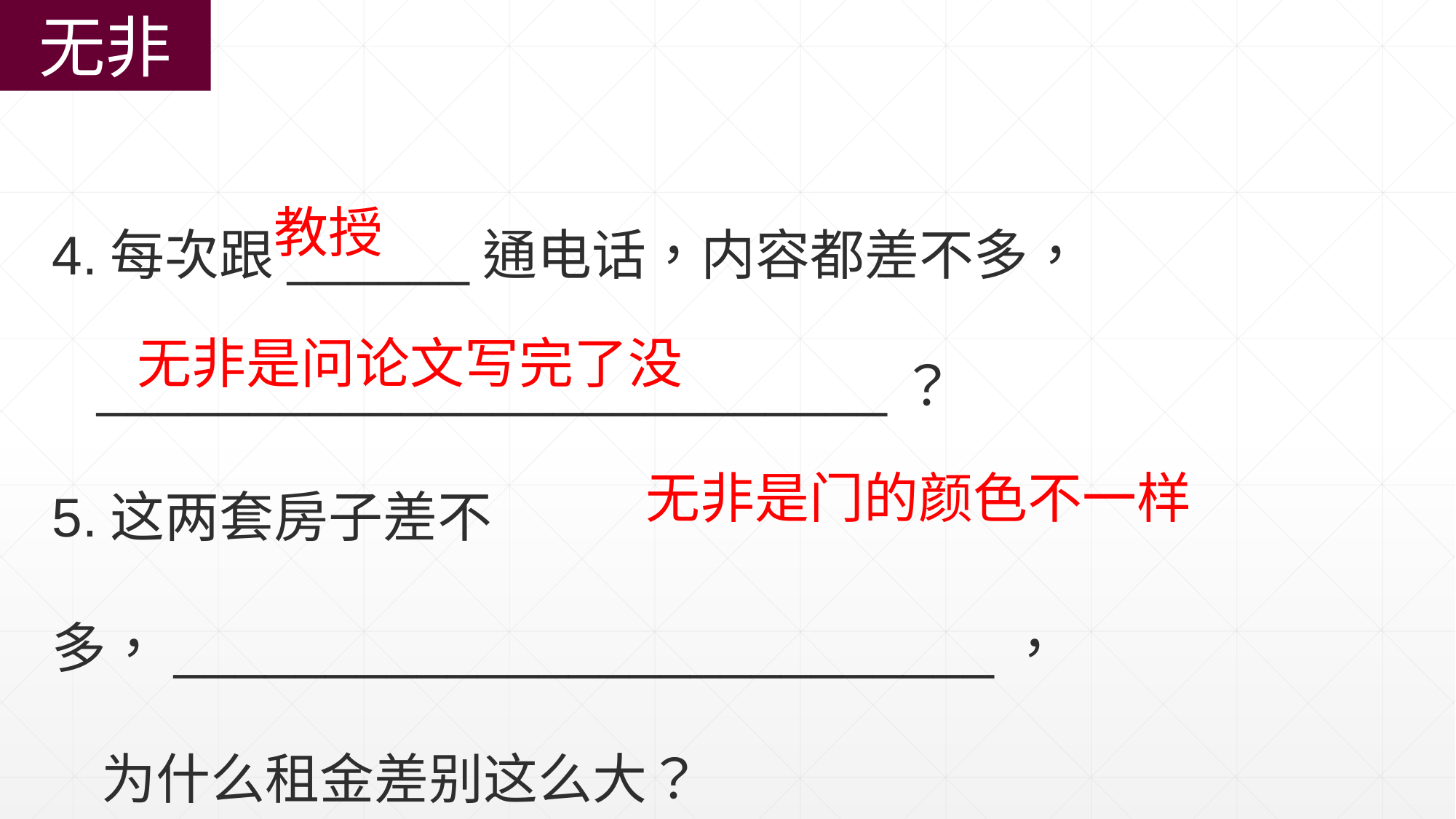

无非
4.每次跟______通电话，内容都差不多，
   __________________________？
5.这两套房子差不多，___________________________，
   为什么租金差别这么大？
教授
无非是问论文写完了没
无非是门的颜色不一样